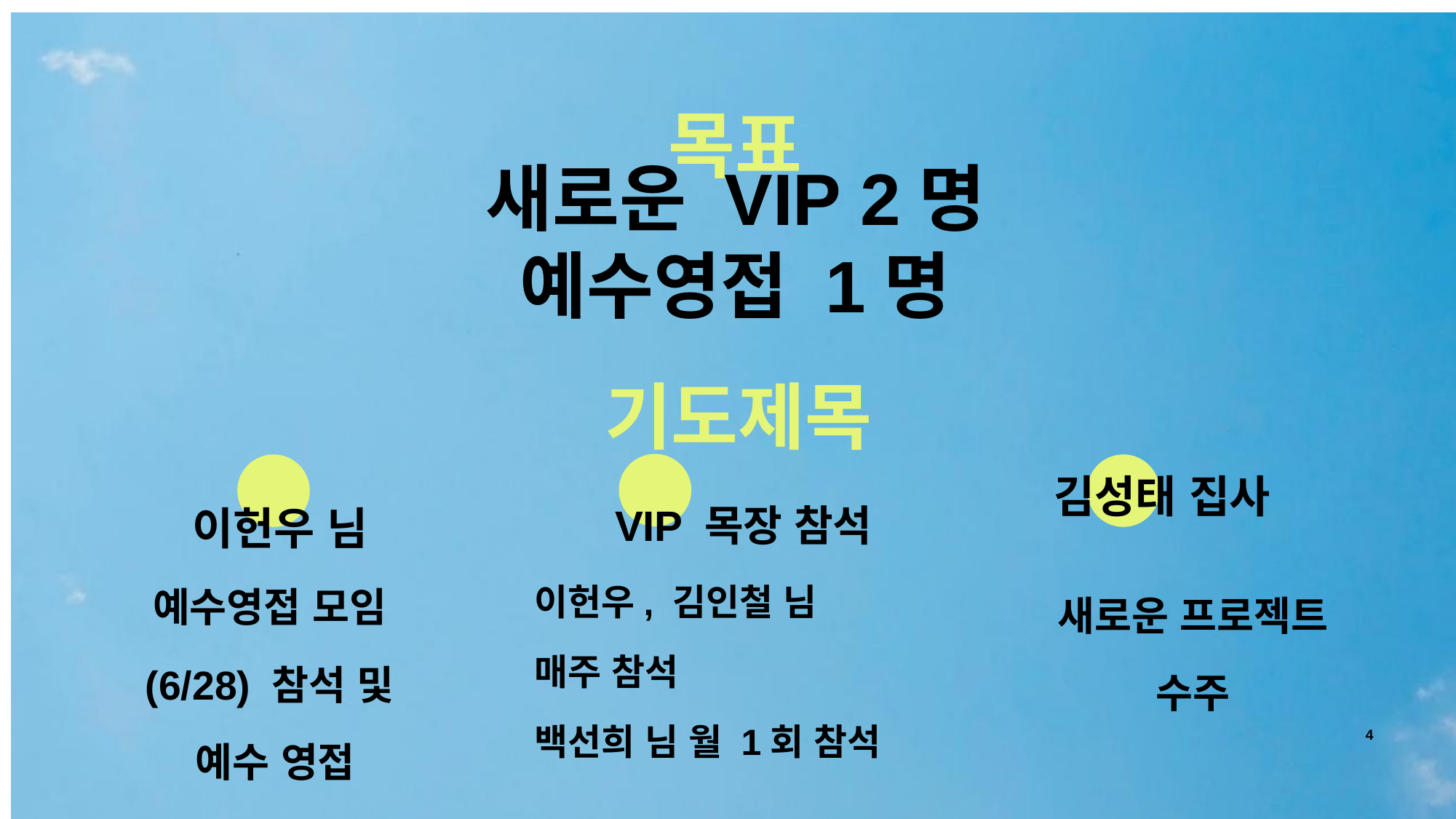

목표
새로운 VIP 2명
예수영접 1명
기도제목

이헌우 님
VIP 목장 참석
김성태 집사

예수영접 모임
(6/28) 참석 및
예수 영접
이헌우, 김인철 님
매주 참석
백선희 님 월 1회 참석
새로운 프로젝트 수주
4